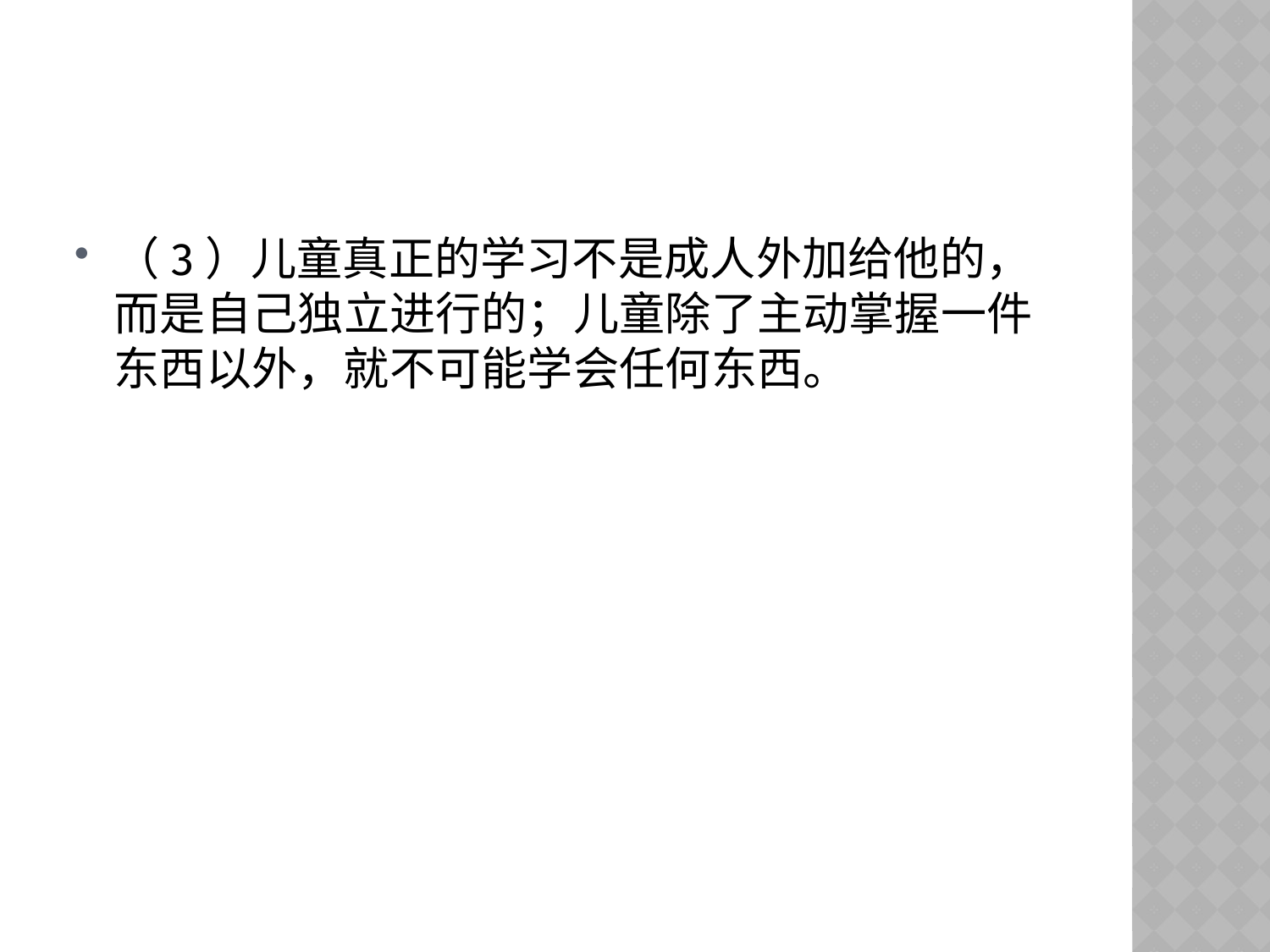

#
（3）儿童真正的学习不是成人外加给他的，而是自己独立进行的；儿童除了主动掌握一件东西以外，就不可能学会任何东西。